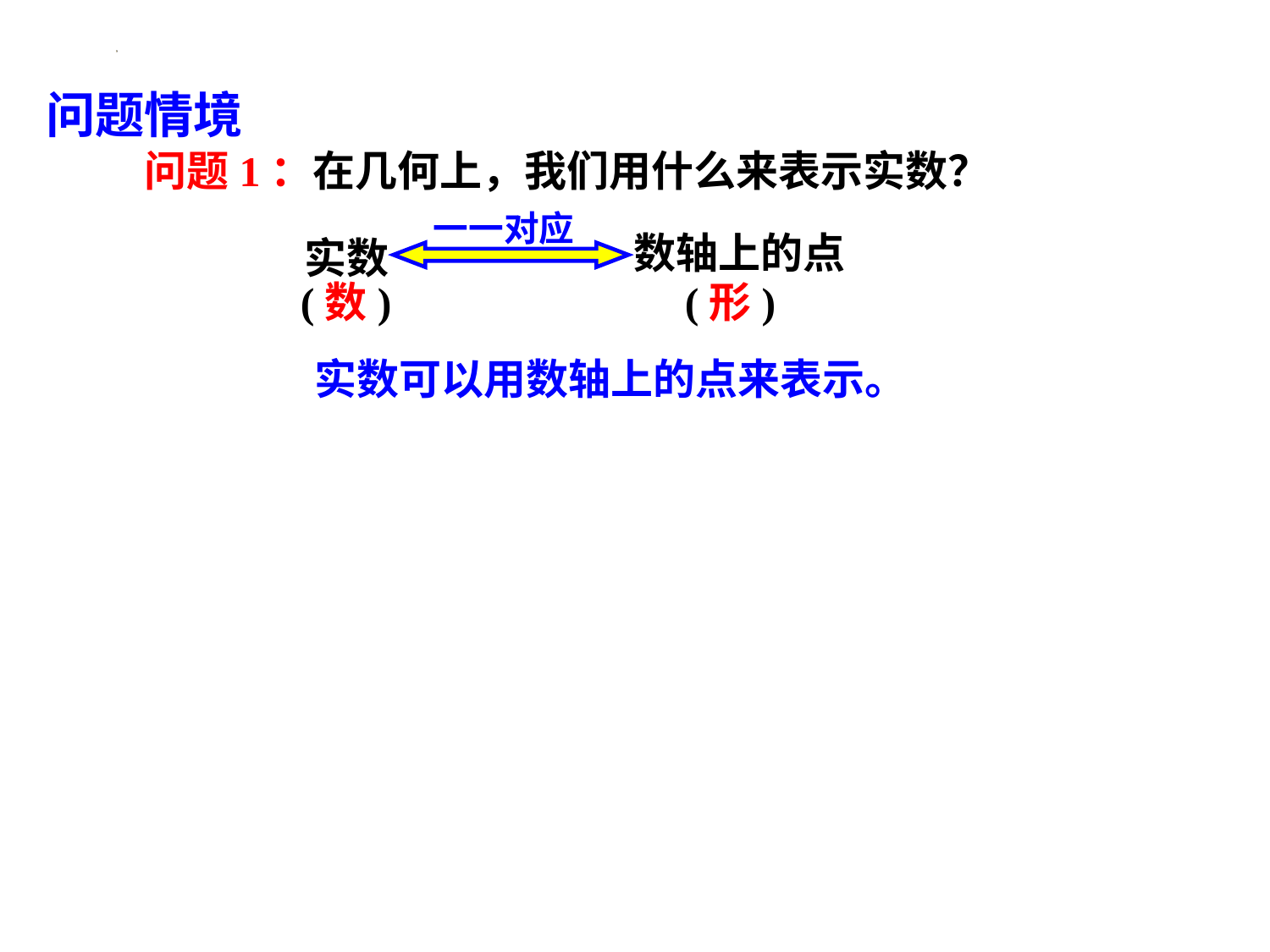

问题情境
问题1：在几何上，我们用什么来表示实数？
一一对应
数轴上的点
实数

(形)
(数)
实数可以用数轴上的点来表示。